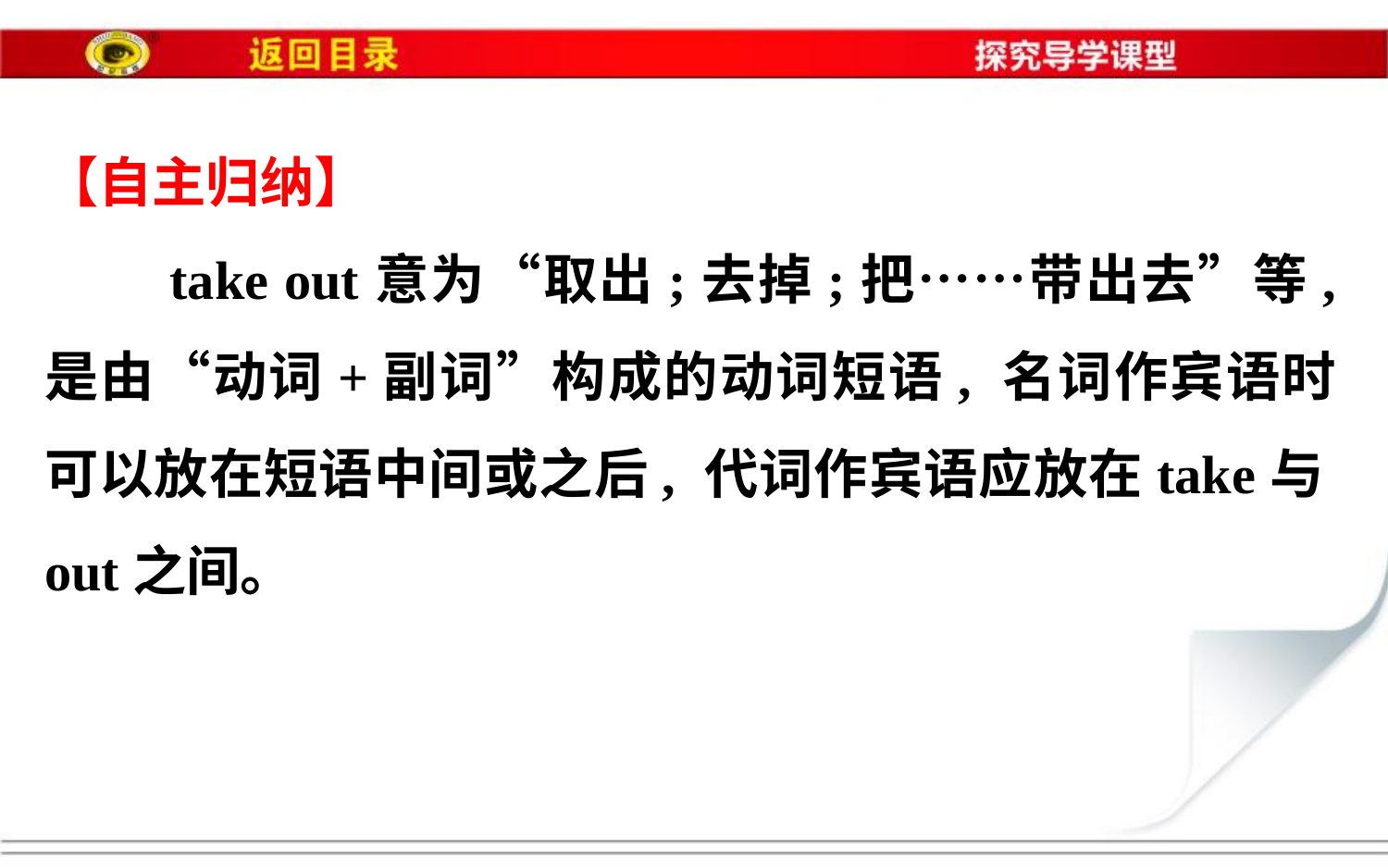

【自主归纳】
　　take out意为“取出;去掉;把……带出去”等, 是由“动词+副词”构成的动词短语, 名词作宾语时可以放在短语中间或之后, 代词作宾语应放在take与out之间。